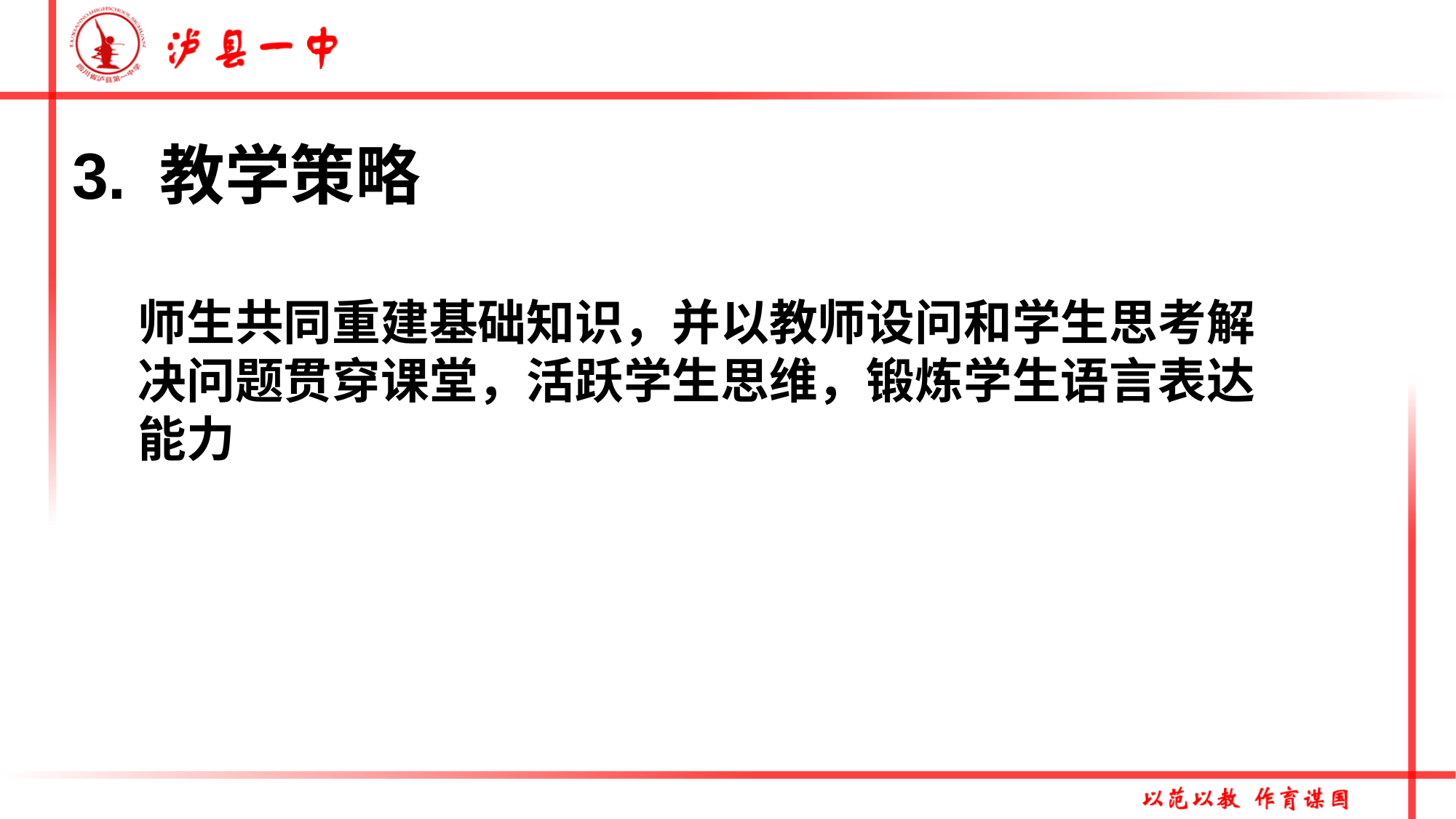

3. 教学策略
师生共同重建基础知识，并以教师设问和学生思考解决问题贯穿课堂，活跃学生思维，锻炼学生语言表达能力